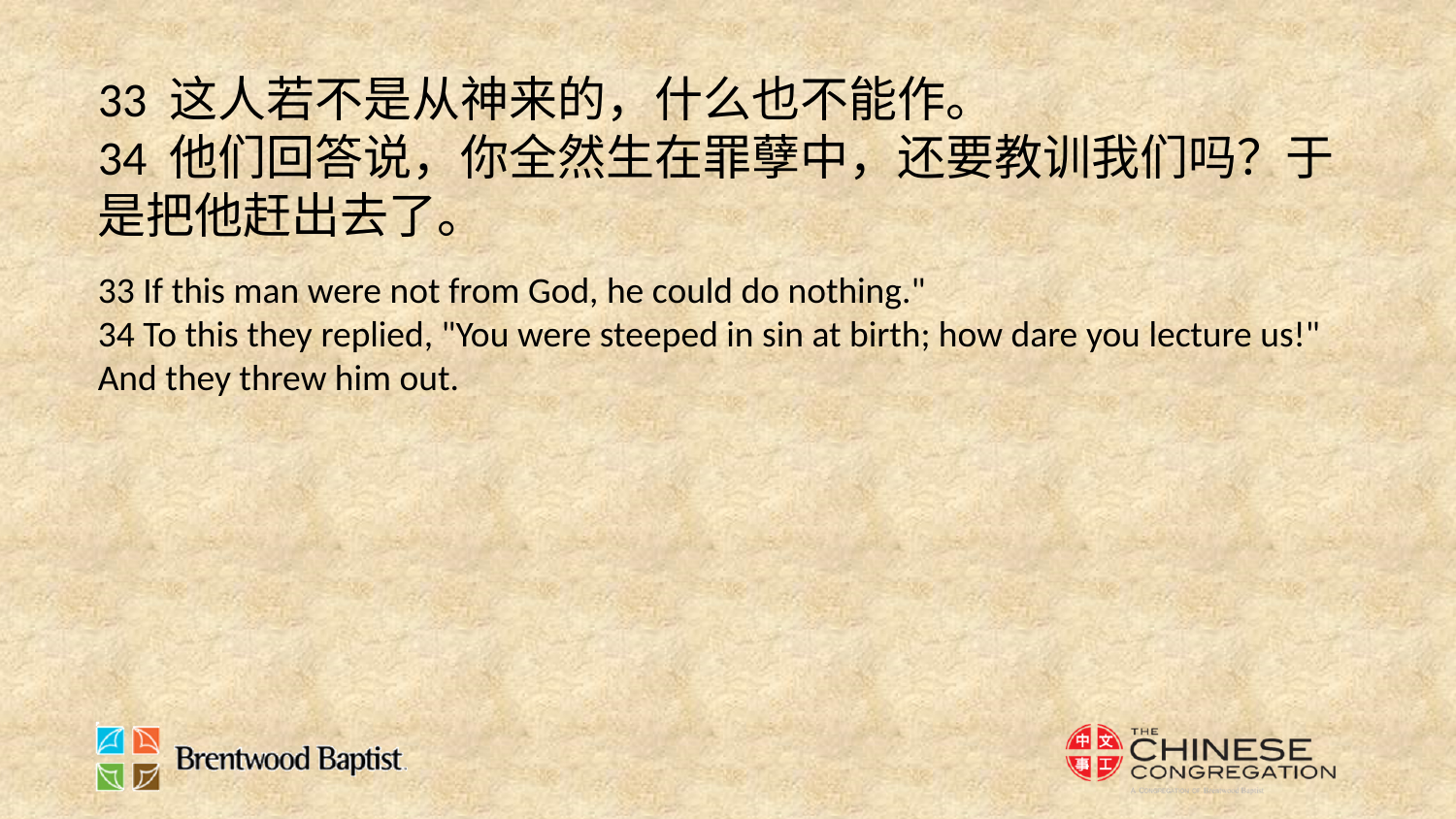

33 这人若不是从神来的，什么也不能作。
34 他们回答说，你全然生在罪孽中，还要教训我们吗？于是把他赶出去了。

33 If this man were not from God, he could do nothing."
34 To this they replied, "You were steeped in sin at birth; how dare you lecture us!" And they threw him out.